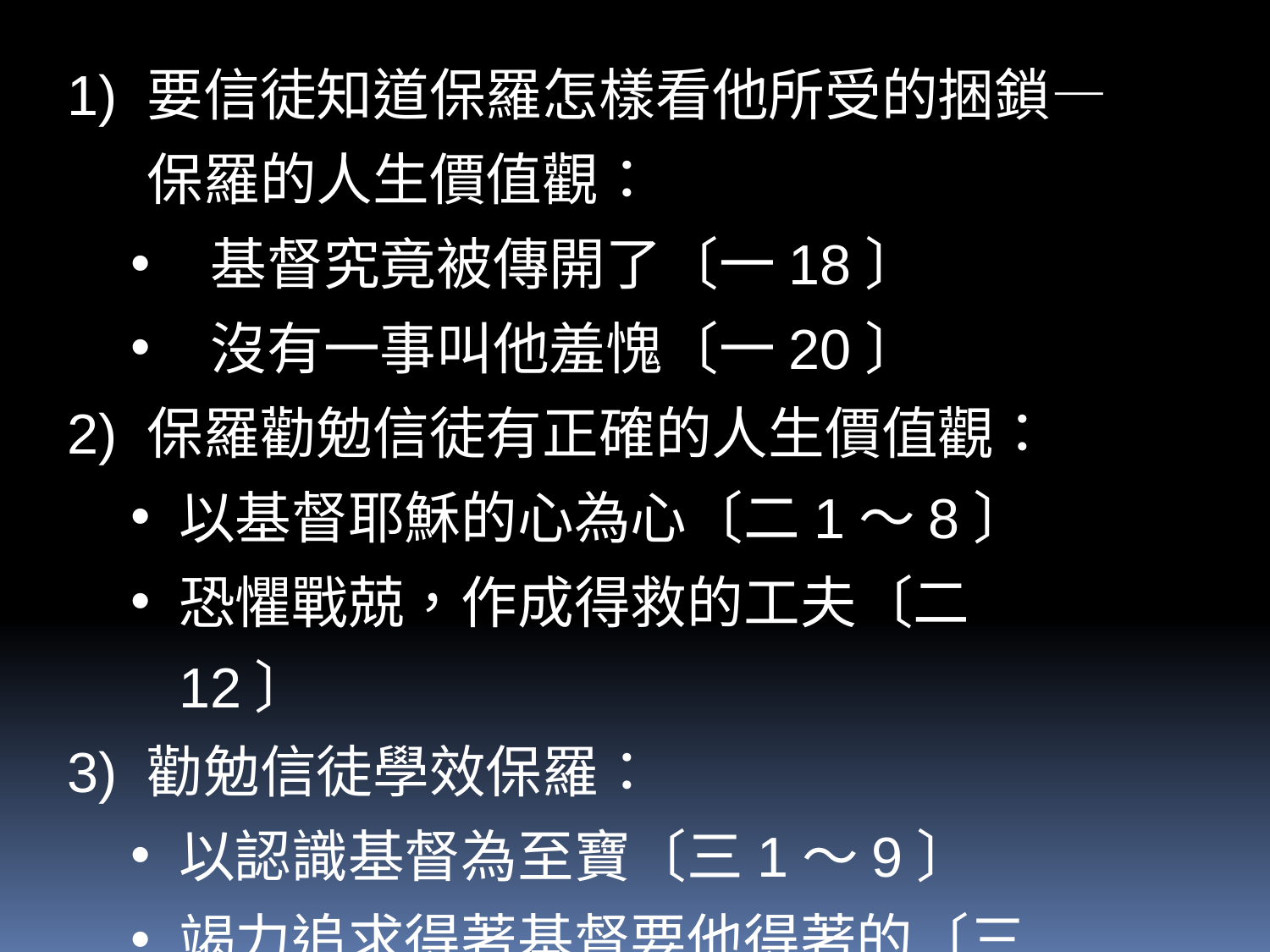

要信徒知道保羅怎樣看他所受的捆鎖—保羅的人生價值觀：
基督究竟被傳開了〔一18〕
沒有一事叫他羞愧〔一20〕
保羅勸勉信徒有正確的人生價值觀：
以基督耶穌的心為心〔二1～8〕
恐懼戰兢，作成得救的工夫〔二12〕
勸勉信徒學效保羅：
以認識基督為至寶〔三1～9〕
竭力追求得著基督要他得著的〔三12〕